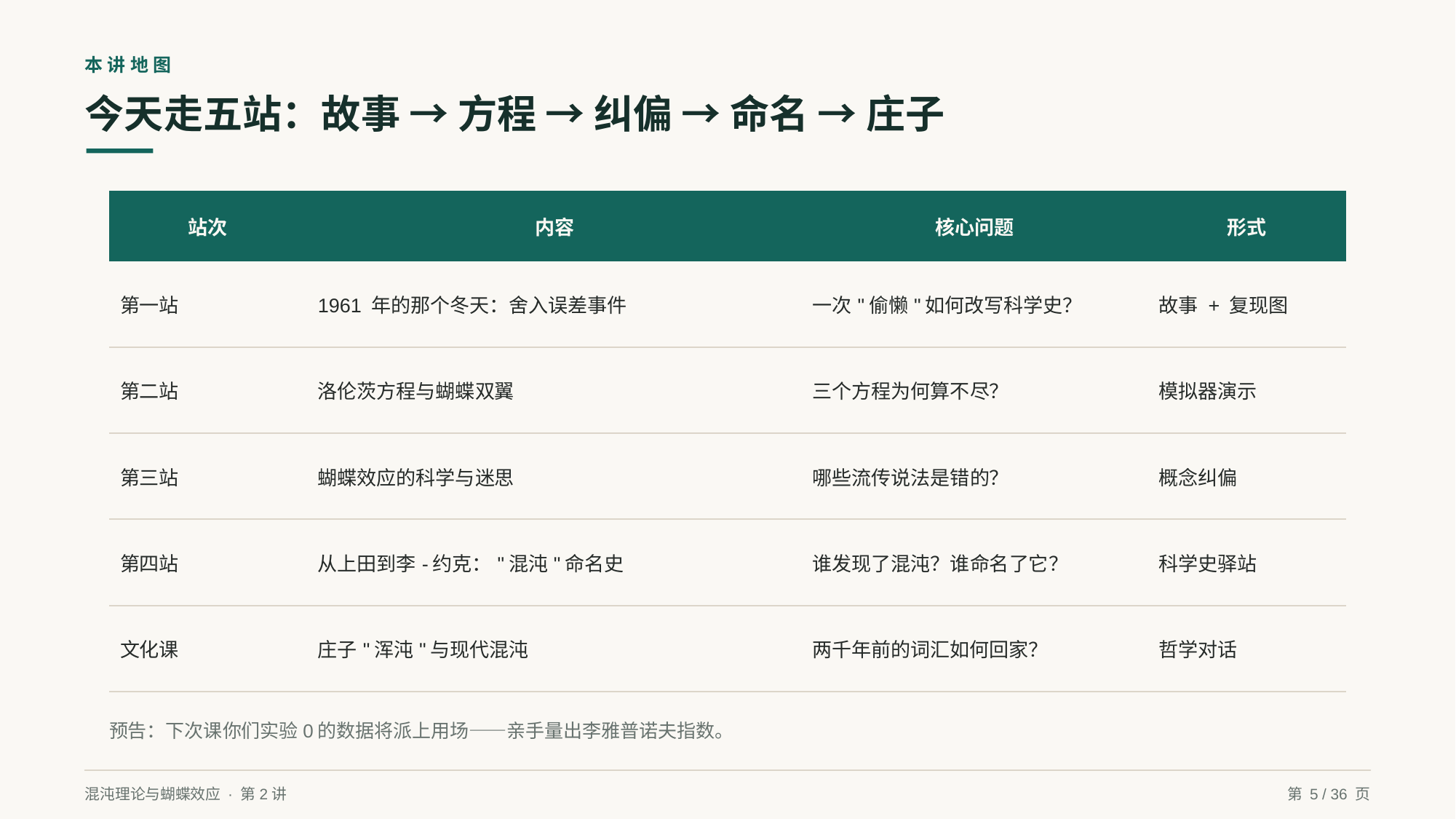

本讲地图
今天走五站：故事 → 方程 → 纠偏 → 命名 → 庄子

| 站次 | 内容 | 核心问题 | 形式 |
| --- | --- | --- | --- |
| 第一站 | 1961 年的那个冬天：舍入误差事件 | 一次"偷懒"如何改写科学史？ | 故事 + 复现图 |
| 第二站 | 洛伦茨方程与蝴蝶双翼 | 三个方程为何算不尽？ | 模拟器演示 |
| 第三站 | 蝴蝶效应的科学与迷思 | 哪些流传说法是错的？ | 概念纠偏 |
| 第四站 | 从上田到李-约克："混沌"命名史 | 谁发现了混沌？谁命名了它？ | 科学史驿站 |
| 文化课 | 庄子"浑沌"与现代混沌 | 两千年前的词汇如何回家？ | 哲学对话 |
预告：下次课你们实验0的数据将派上用场——亲手量出李雅普诺夫指数。

混沌理论与蝴蝶效应 · 第2讲
第 5 / 36 页